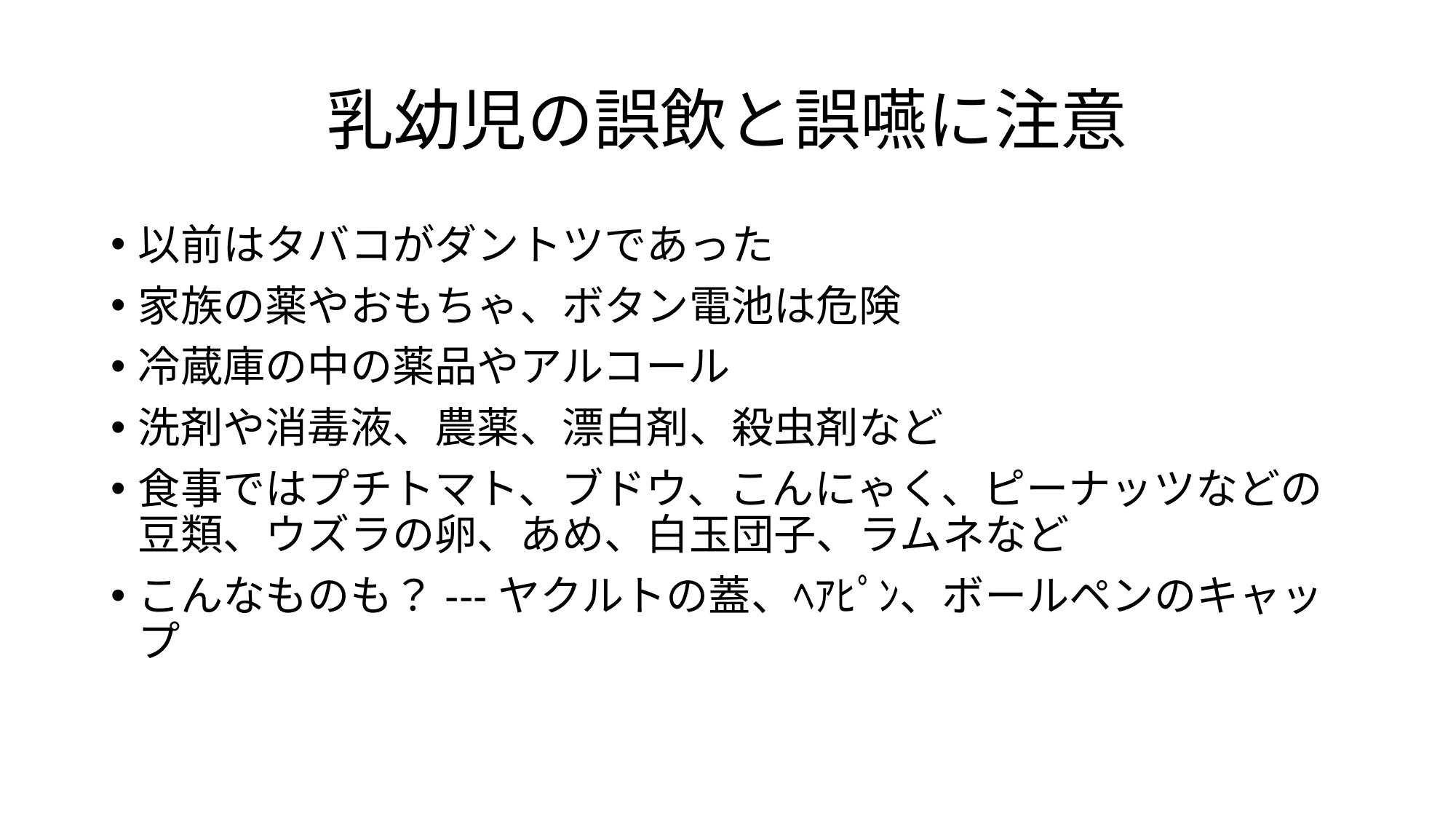

# 乳幼児の誤飲と誤嚥に注意
以前はタバコがダントツであった
家族の薬やおもちゃ、ボタン電池は危険
冷蔵庫の中の薬品やアルコール
洗剤や消毒液、農薬、漂白剤、殺虫剤など
食事ではプチトマト、ブドウ、こんにゃく、ピーナッツなどの豆類、ウズラの卵、あめ、白玉団子、ラムネなど
こんなものも？---ヤクルトの蓋、ﾍｱﾋﾟﾝ、ボールペンのキャップ